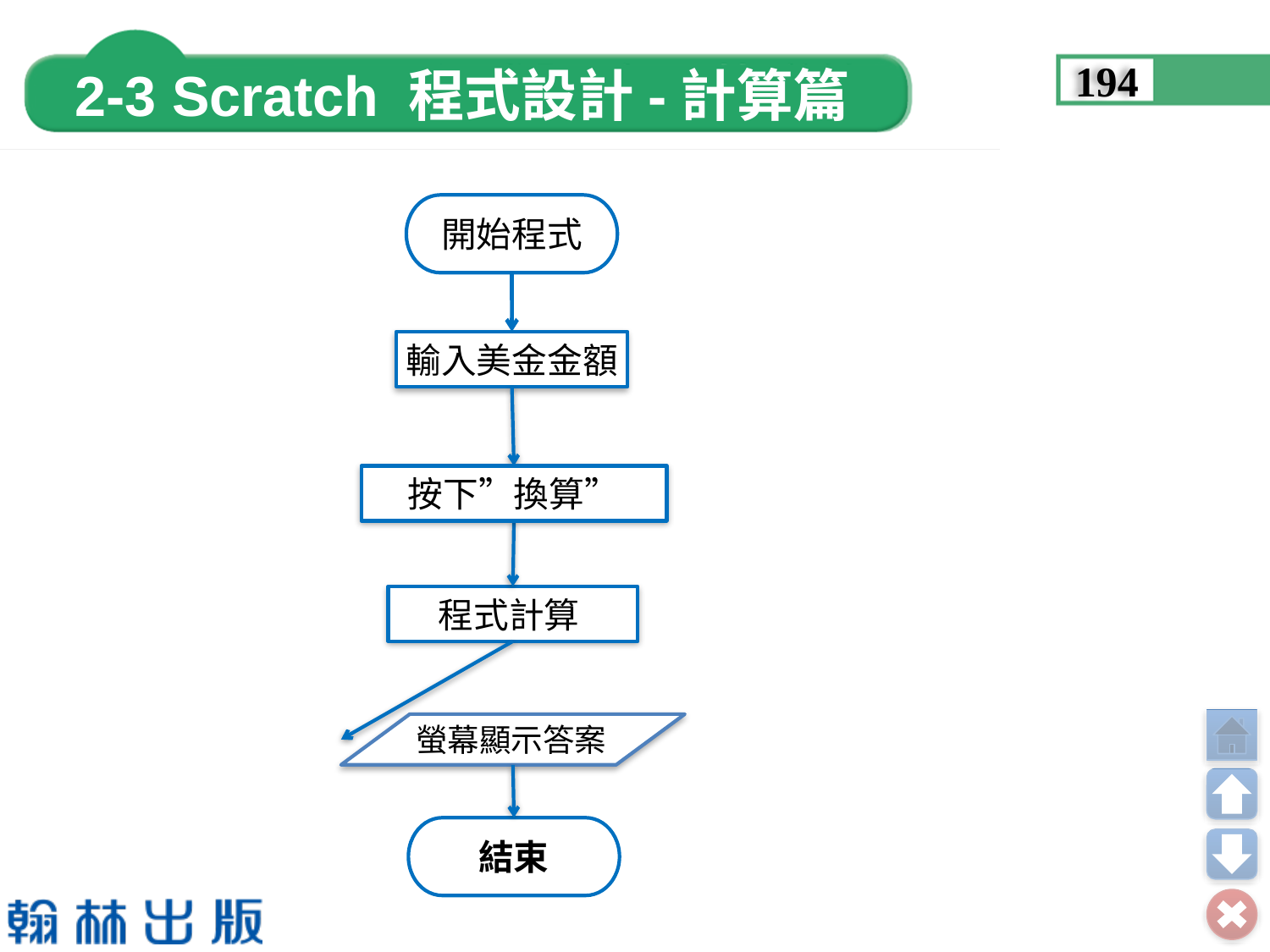

194
開始程式

輸入美金金額
按下”換算”

程式計算
螢幕顯示答案
結束